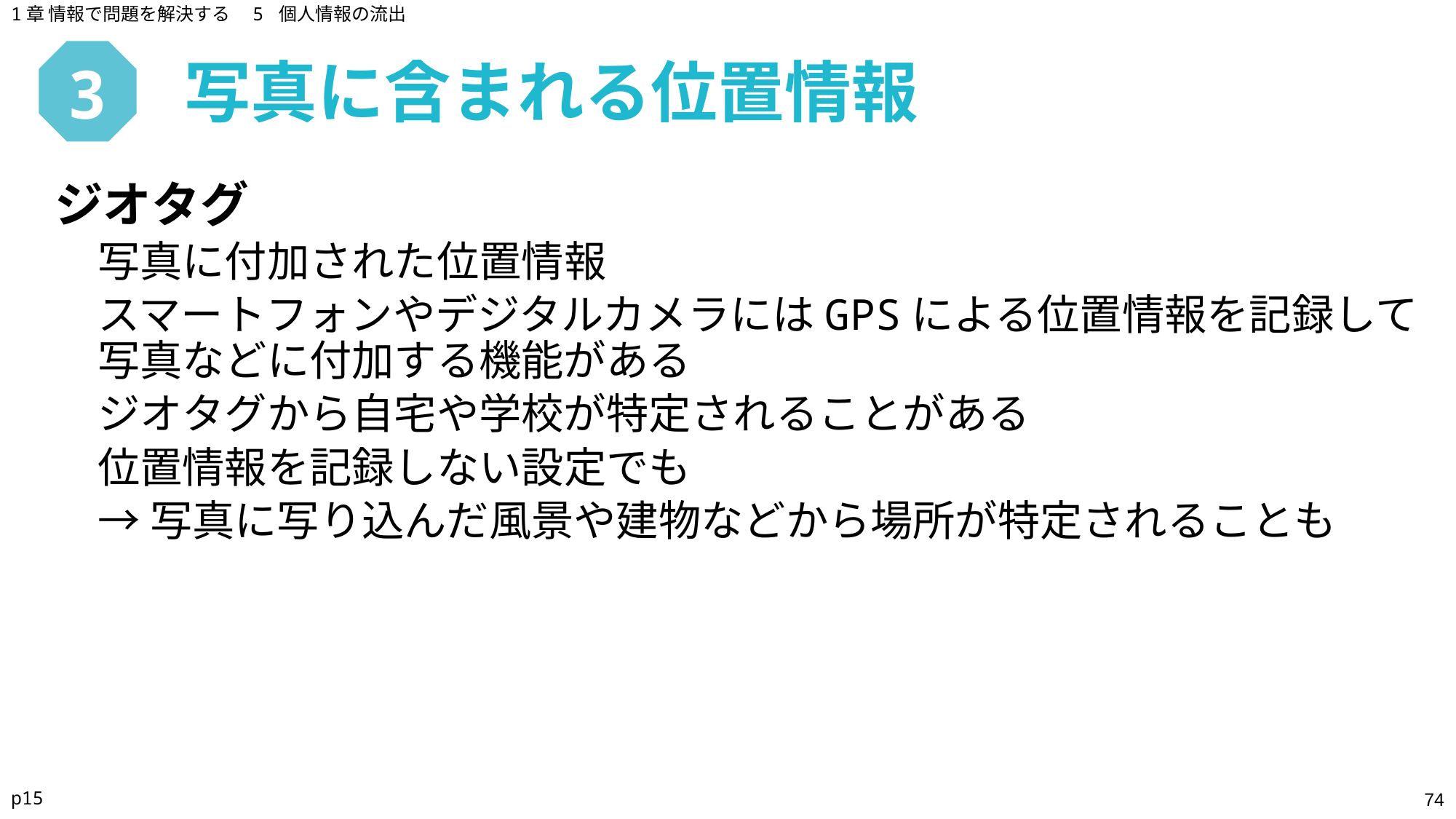

1章 情報で問題を解決する　5 個人情報の流出

写真に含まれる位置情報
# 3
ジオタグ
写真に付加された位置情報
スマートフォンやデジタルカメラにはGPSによる位置情報を記録して写真などに付加する機能がある
ジオタグから自宅や学校が特定されることがある
位置情報を記録しない設定でも
→写真に写り込んだ風景や建物などから場所が特定されることも
p15
74